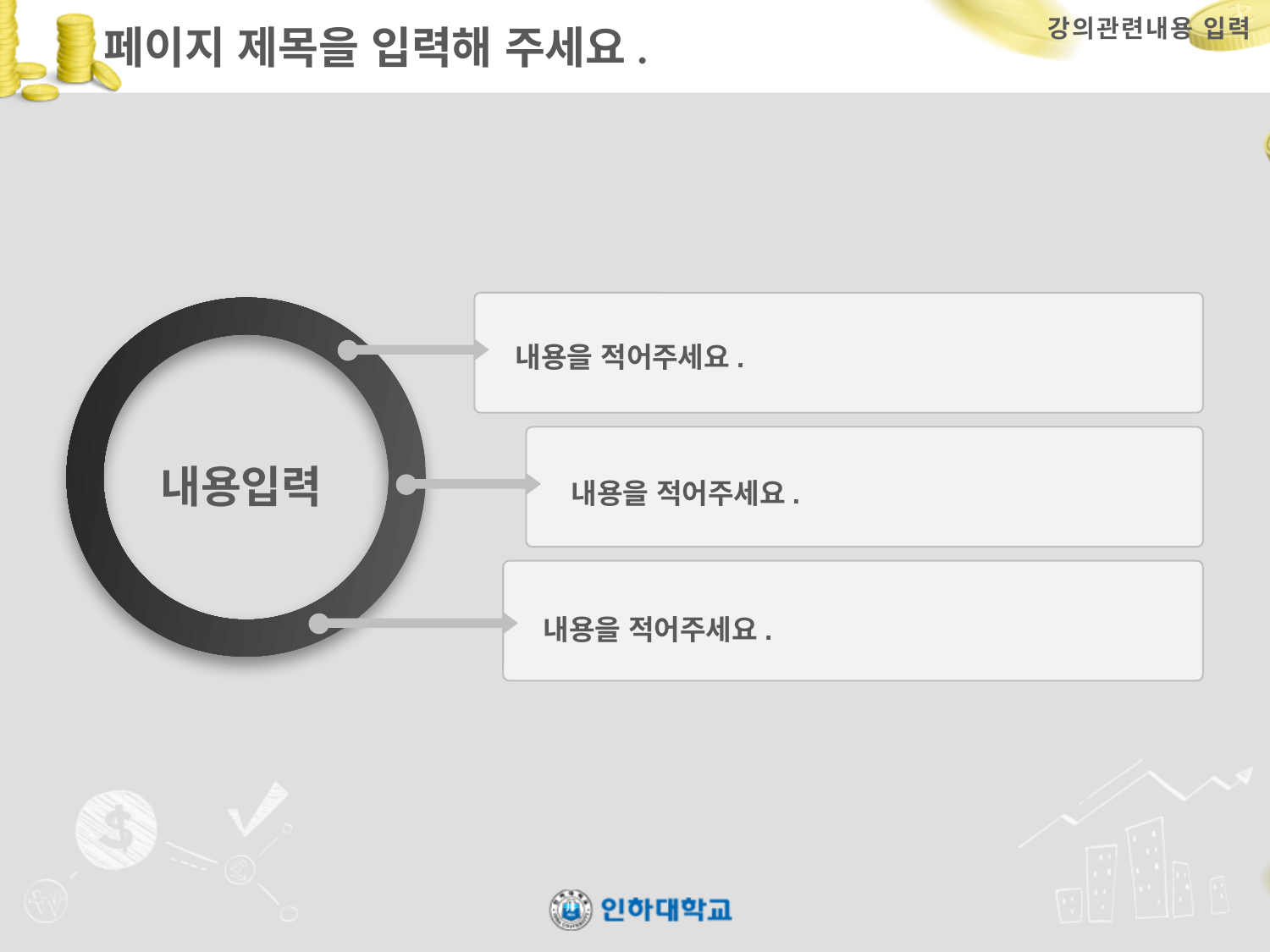

# 페이지 제목을 입력해 주세요.
강의관련내용 입력

내용을 적어주세요.

내용입력

내용을 적어주세요.

내용을 적어주세요.